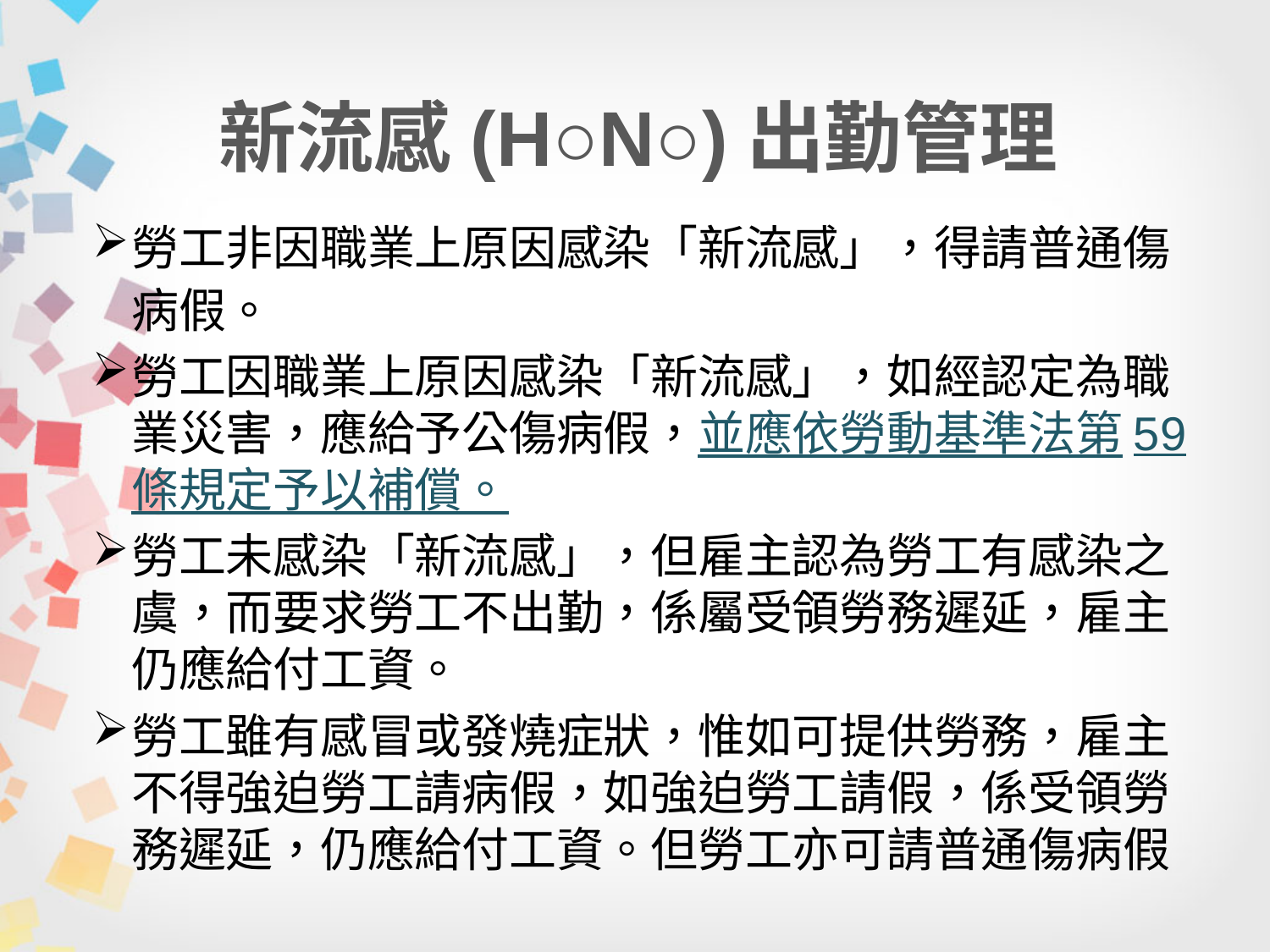

# 新流感(H○N○)出勤管理
勞工非因職業上原因感染「新流感」，得請普通傷病假。
勞工因職業上原因感染「新流感」，如經認定為職業災害，應給予公傷病假，並應依勞動基準法第59條規定予以補償。
勞工未感染「新流感」，但雇主認為勞工有感染之虞，而要求勞工不出勤，係屬受領勞務遲延，雇主仍應給付工資。
勞工雖有感冒或發燒症狀，惟如可提供勞務，雇主不得強迫勞工請病假，如強迫勞工請假，係受領勞務遲延，仍應給付工資。但勞工亦可請普通傷病假